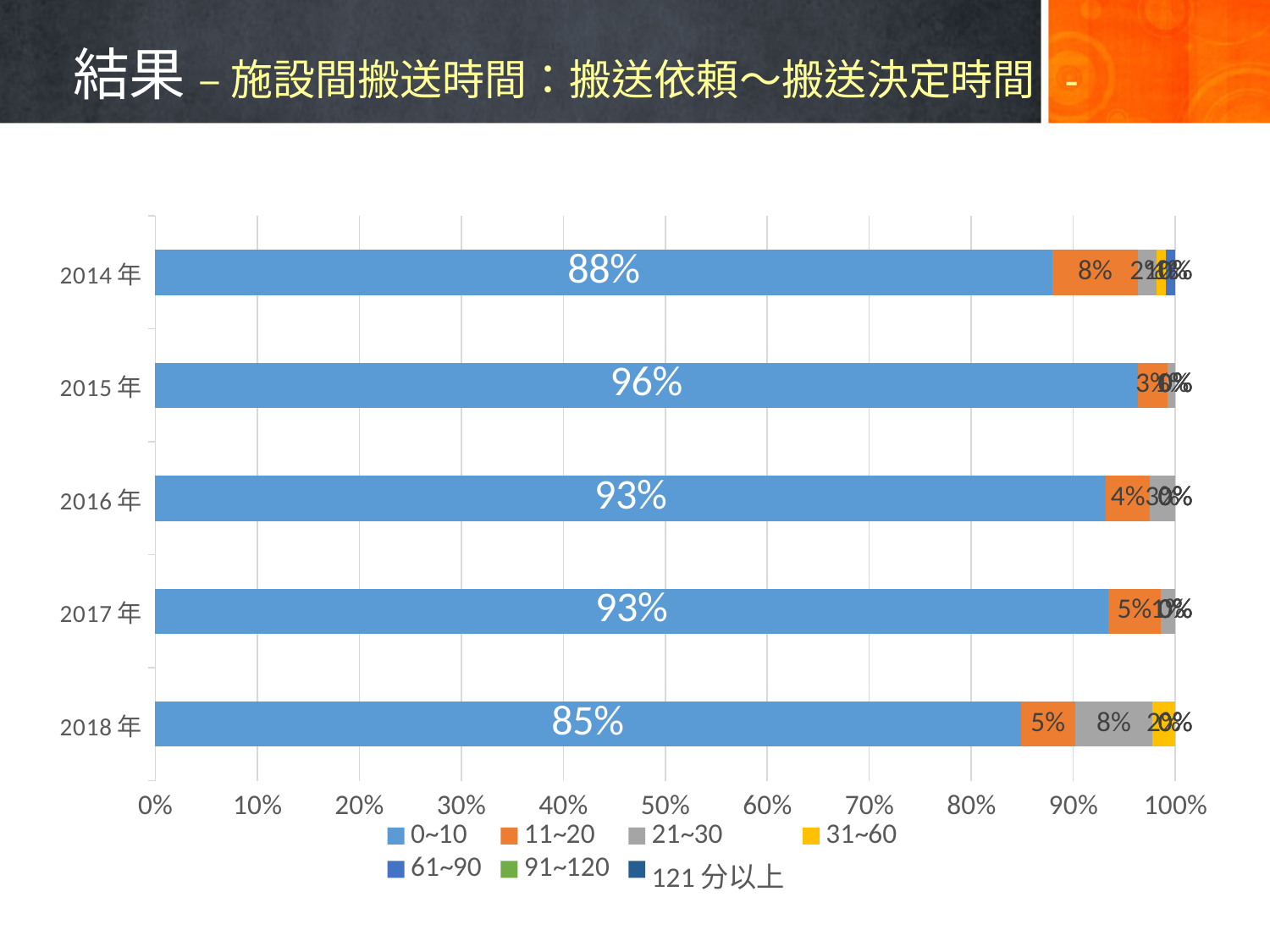

# 結果 – 施設間搬送時間：搬送依頼～搬送決定時間  -

### Chart

| Category | 0~10 | 11~20 | 21~30 | 31~60 | 61~90 | 91~120 | 121分以上 |
|---|---|---|---|---|---|---|---|
| 2018年 | 0.8484848484848485 | 0.05303030303030303 | 0.07575757575757576 | 0.022727272727272728 | 0.0 | 0.0 | 0.0 |
| 2017年 | 0.9343065693430657 | 0.051094890510948905 | 0.014598540145985401 | 0.0 | 0.0 | 0.0 | 0.0 |
| 2016年 | 0.9322033898305084 | 0.0423728813559322 | 0.025423728813559324 | 0.0 | 0.0 | 0.0 | 0.0 |
| 2015年 | 0.9629629629629629 | 0.02962962962962963 | 0.007407407407407408 | 0.0 | 0.0 | 0.0 | 0.0 |
| 2014年 | 0.8796296296296297 | 0.08333333333333333 | 0.018518518518518517 | 0.009259259259259259 | 0.009259259259259259 | 0.0 | 0.0 |